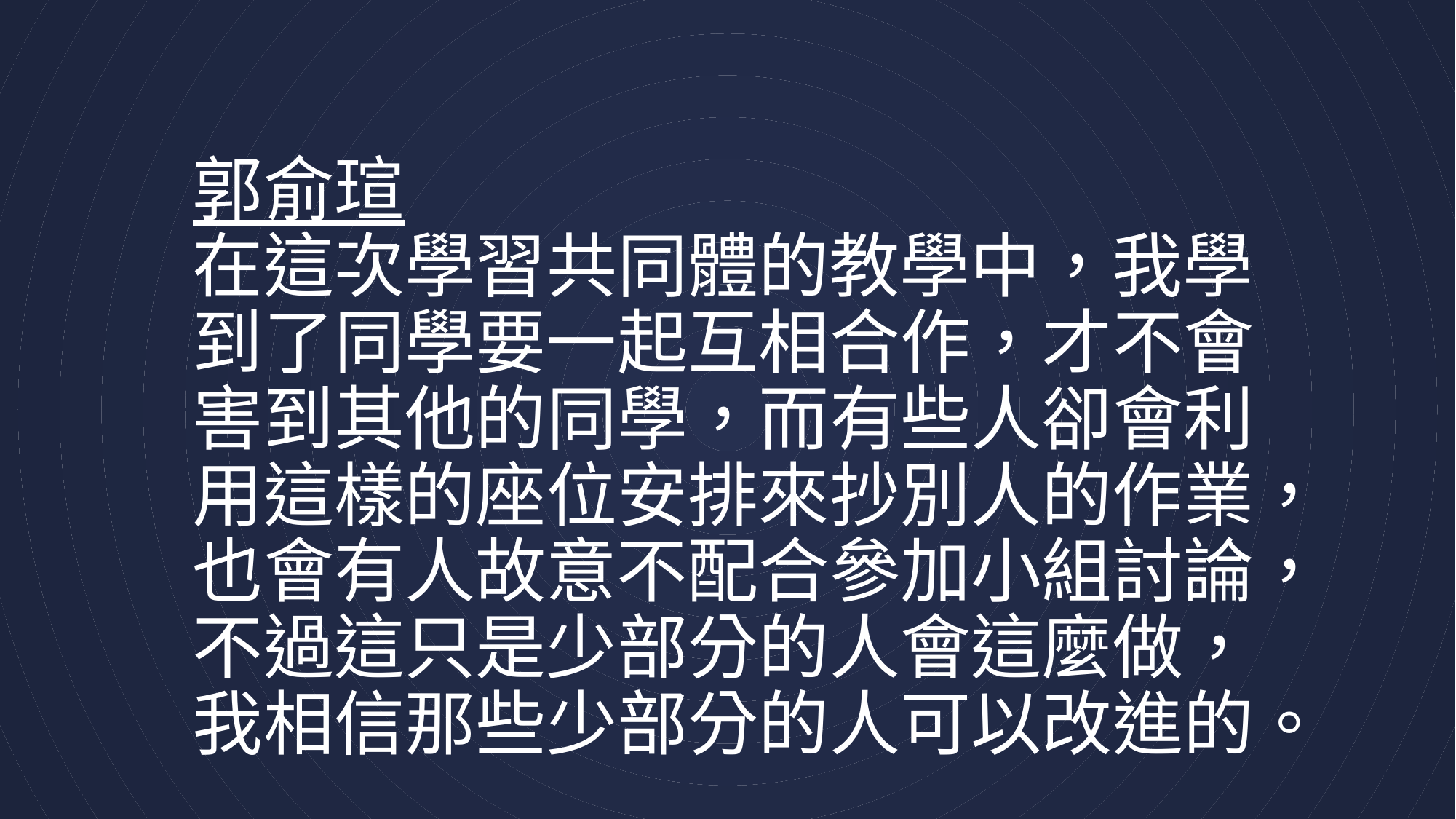

# 郭俞瑄 在這次學習共同體的教學中，我學到了同學要一起互相合作，才不會害到其他的同學，而有些人卻會利用這樣的座位安排來抄別人的作業，也會有人故意不配合參加小組討論，不過這只是少部分的人會這麼做，我相信那些少部分的人可以改進的。